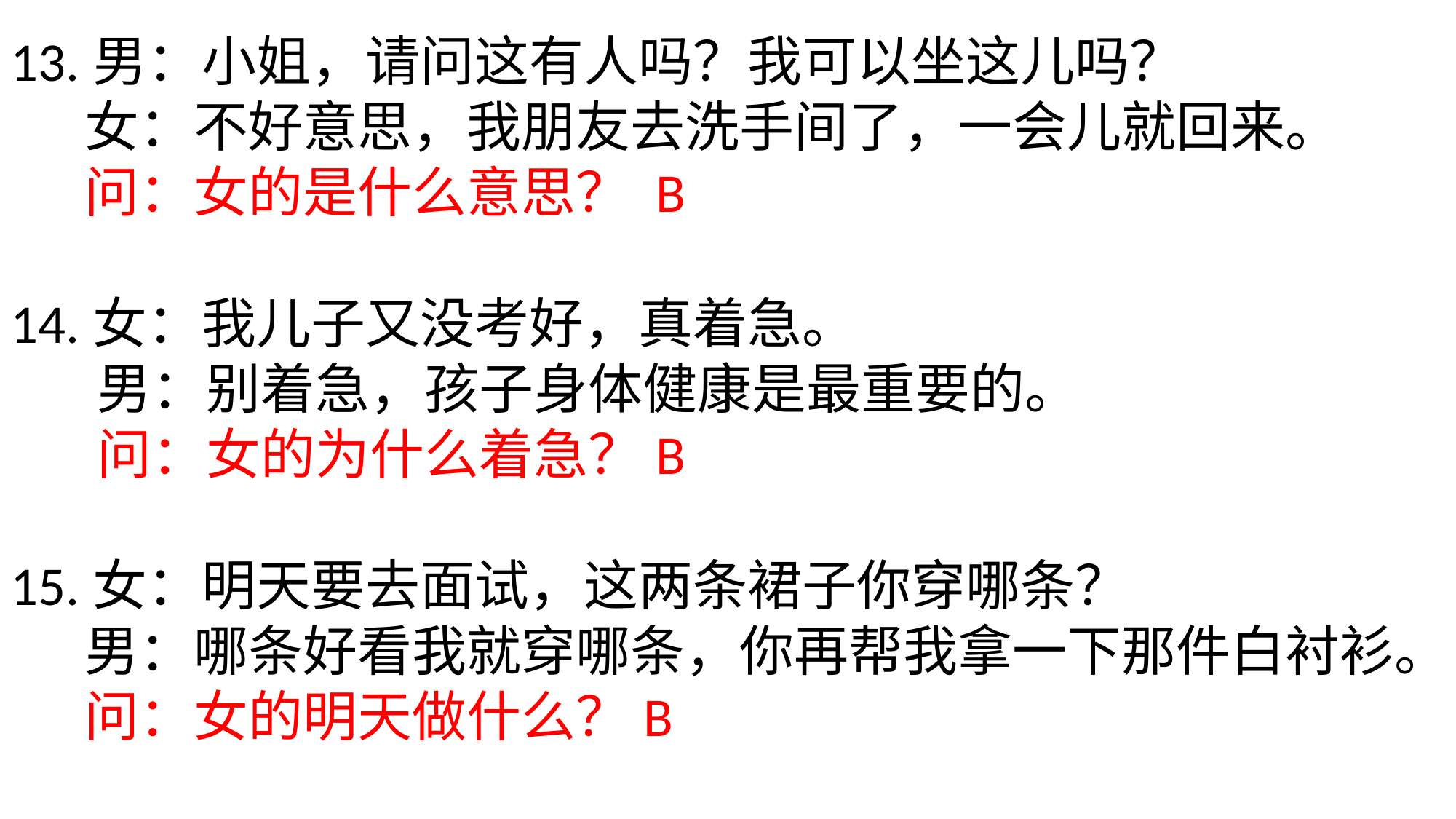

13.男：小姐，请问这有人吗？我可以坐这儿吗？
     女：不好意思，我朋友去洗手间了，一会儿就回来。
     问：女的是什么意思？ B

14.女：我儿子又没考好，真着急。
      男：别着急，孩子身体健康是最重要的。
      问：女的为什么着急？B

15.女：明天要去面试，这两条裙子你穿哪条？
     男：哪条好看我就穿哪条，你再帮我拿一下那件白衬衫。
     问：女的明天做什么？B